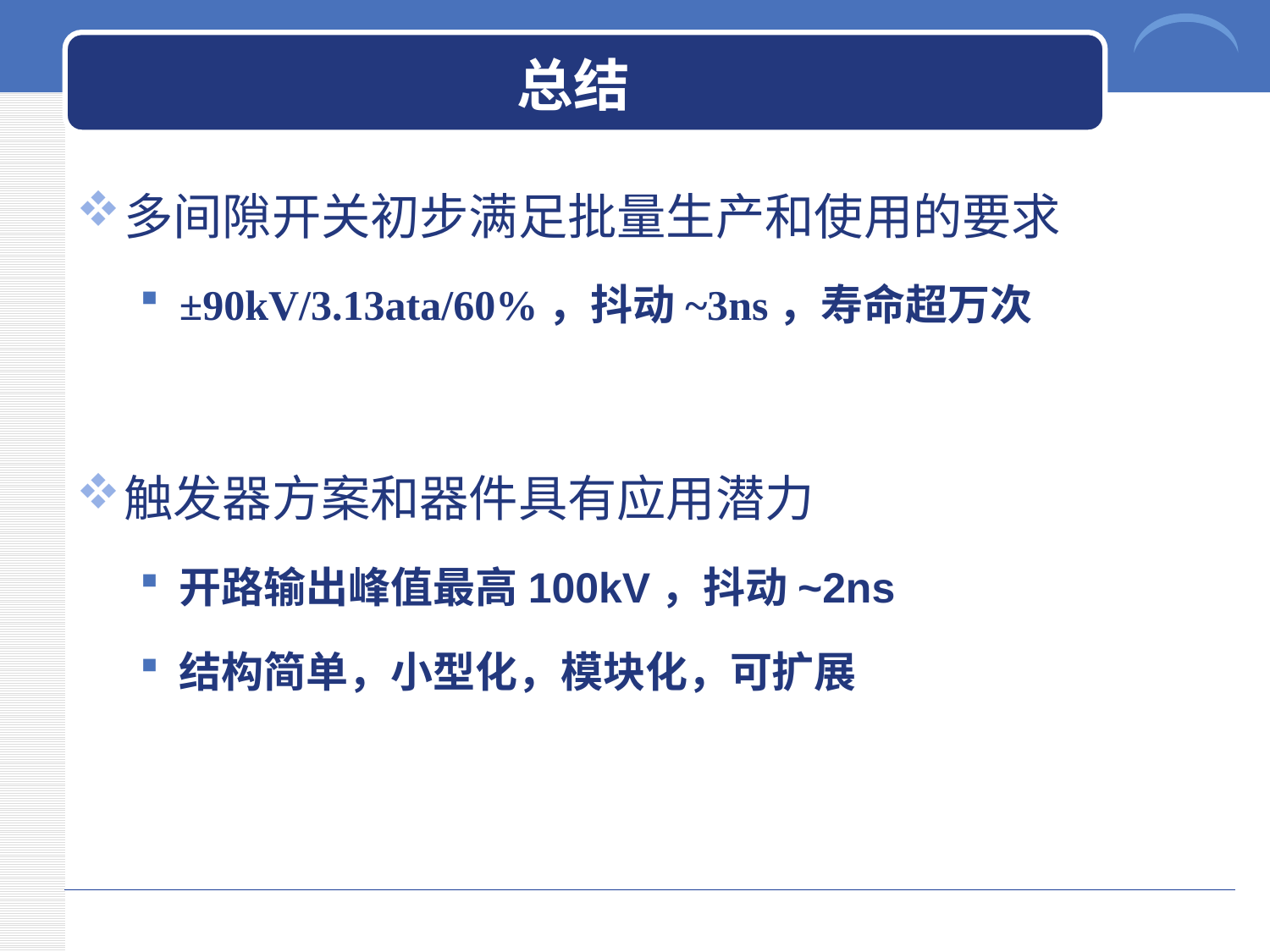

# 总结
多间隙开关初步满足批量生产和使用的要求
±90kV/3.13ata/60%，抖动~3ns，寿命超万次

触发器方案和器件具有应用潜力
开路输出峰值最高100kV，抖动~2ns
结构简单，小型化，模块化，可扩展